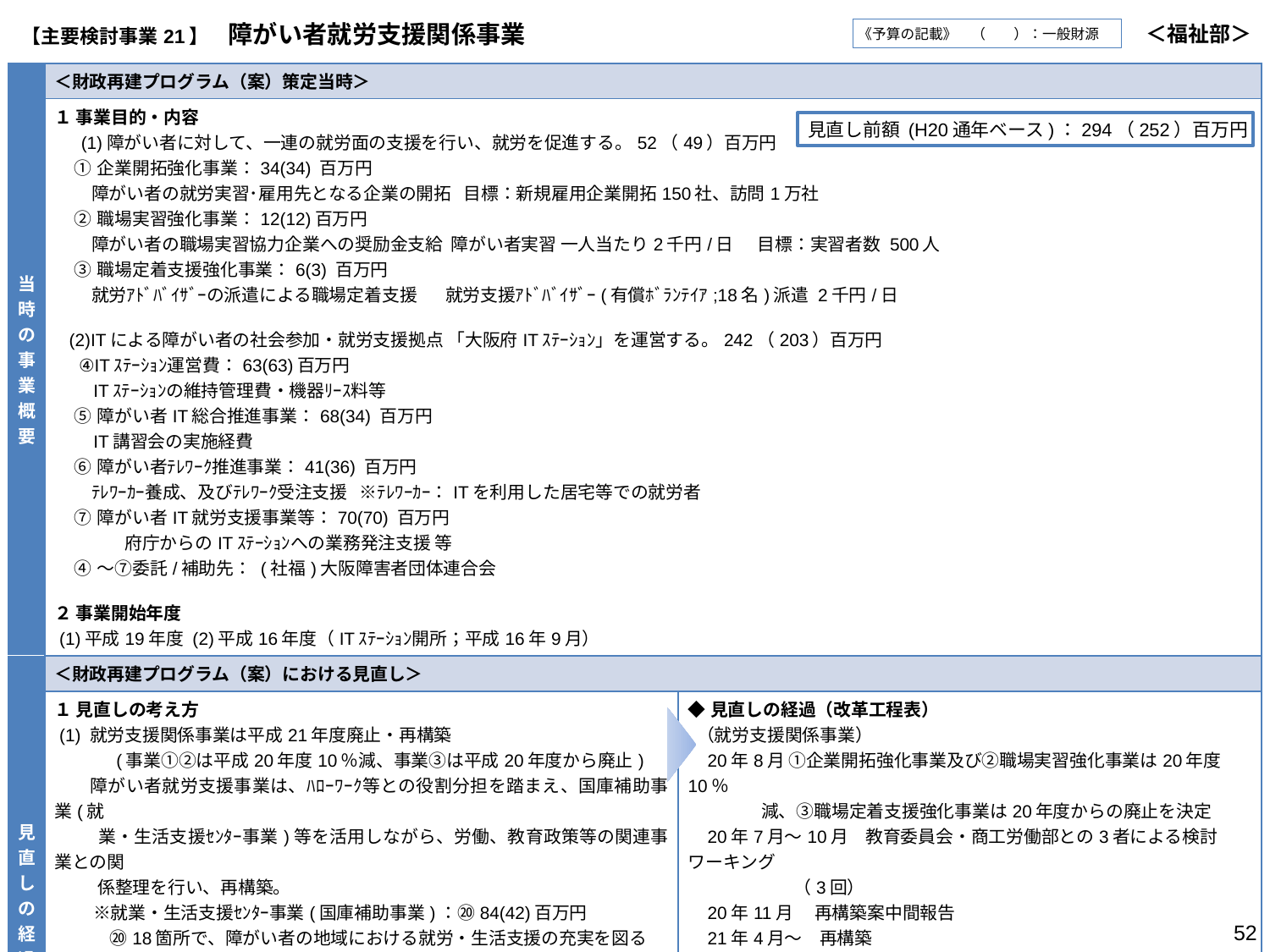

| 【主要検討事業21】　障がい者就労支援関係事業 | ＜福祉部＞ |
| --- | --- |
《予算の記載》　（　　）：一般財源
| 当時の事業概要 | ＜財政再建プログラム（案）策定当時＞ |  |
| --- | --- | --- |
|  | １ 事業目的・内容 　 (1)障がい者に対して、一連の就労面の支援を行い、就労を促進する。52（49）百万円 ①企業開拓強化事業：34(34) 百万円 障がい者の就労実習･雇用先となる企業の開拓 目標：新規雇用企業開拓150社、訪問1万社 ②職場実習強化事業：12(12)百万円 障がい者の職場実習協力企業への奨励金支給 障がい者実習 一人当たり2千円/日 目標：実習者数 500人 ③職場定着支援強化事業：6(3) 百万円 就労ｱﾄﾞﾊﾞｲｻﾞｰの派遣による職場定着支援 就労支援ｱﾄﾞﾊﾞｲｻﾞｰ(有償ﾎﾞﾗﾝﾃｲｱ;18名)派遣 2千円/日 (2)ITによる障がい者の社会参加・就労支援拠点 「大阪府ITｽﾃｰｼｮﾝ」を運営する。242（203）百万円 ④ITｽﾃｰｼｮﾝ運営費：63(63)百万円 ITｽﾃｰｼｮﾝの維持管理費・機器ﾘｰｽ料等 ⑤障がい者IT総合推進事業：68(34) 百万円 IT講習会の実施経費 ⑥障がい者ﾃﾚﾜｰｸ推進事業：41(36) 百万円 ﾃﾚﾜｰｶｰ養成、及びﾃﾚﾜｰｸ受注支援 ※ﾃﾚﾜｰｶｰ：ITを利用した居宅等での就労者 ⑦障がい者IT就労支援事業等：70(70) 百万円　　　 　　　　府庁からのITｽﾃｰｼｮﾝへの業務発注支援 等 ④～⑦委託/補助先： (社福)大阪障害者団体連合会 ２ 事業開始年度 (1)平成19年度 (2)平成16年度（ITｽﾃｰｼｮﾝ開所；平成16年9月） |  |
| 見直しの経過 | ＜財政再建プログラム（案）における見直し＞ |  |
|  | １ 見直しの考え方 (1) 就労支援関係事業は平成21年度廃止・再構築 　　　 (事業①②は平成20年度10％減、事業③は平成20年度から廃止) 　 障がい者就労支援事業は、ﾊﾛｰﾜｰｸ等との役割分担を踏まえ、国庫補助事業(就 　　 業・生活支援ｾﾝﾀｰ事業)等を活用しながら、労働、教育政策等の関連事業との関 　 　 係整理を行い、再構築。 　 ※就業・生活支援ｾﾝﾀｰ事業(国庫補助事業)：⑳84(42)百万円 　　 ⑳18箇所で、障がい者の地域における就労・生活支援の充実を図る (2) ITｽﾃｰｼｮﾝ関係事業は平成20年8月～見直し 大阪府ITｽﾃｰｼｮﾝ関係事業は平成21年度から公募制を導入。平成20年度は経 費の縮減を行う。（△55百万円） ２ 実施時期 　 平成20年８月 | ◆見直しの経過（改革工程表） （就労支援関係事業） 20年8月 ①企業開拓強化事業及び②職場実習強化事業は20年度10％ 減、③職場定着支援強化事業は20年度からの廃止を決定 20年7月～10月　教育委員会・商工労働部との3者による検討ワーキング （3回）　 20年11月　 再構築案中間報告 21年4月～　再構築 　 （ＩＴステーション関係事業） 20年8月 補助金及び委託料で計55百万円の経費縮減を決定 20年10月　委託公募概要案を決定 20年11月　委託公募開始 21年２月　委託候補者の決定 【効果額（百万円）】⑳57　㉑97　㉒97 |
見直し前額 (H20通年ベース)：294（252）百万円

52